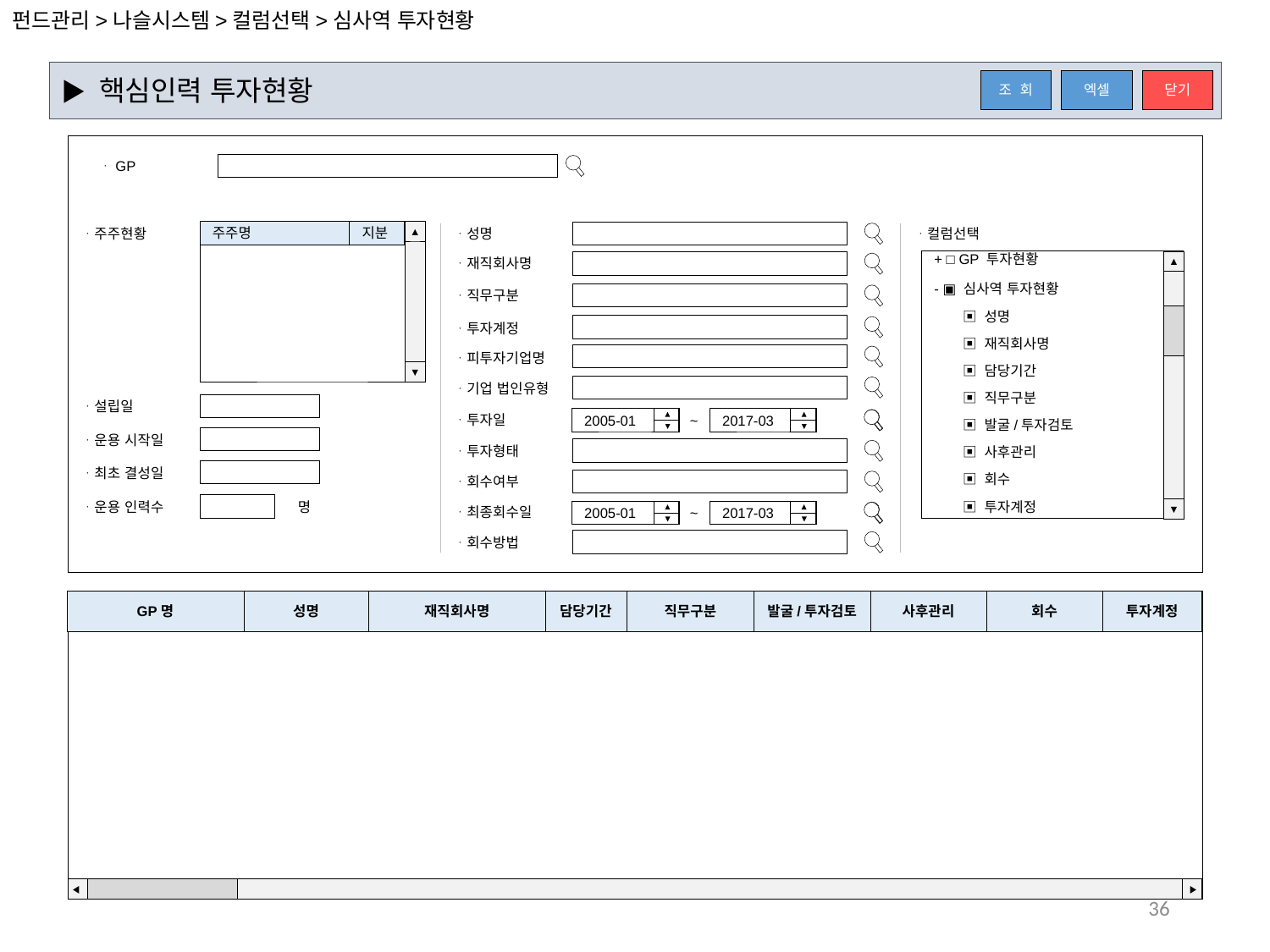

펀드관리>나슬시스템>컬럼선택>심사역 투자현황
▶ 핵심인력 투자현황
엑셀
닫기
조  회

ᆞGP

ᆞ주주현황
ᆞ성명
ᆞ컬럼선택
▲
주주명
지분

+ □ GP 투자현황
ᆞ재직회사명

▲

- ▣ 심사역 투자현황
ᆞ직무구분

▣ 성명
ᆞ투자계정

▣ 재직회사명
ᆞ피투자기업명

▣ 담당기간
▼
ᆞ기업 법인유형

▣ 직무구분
ᆞ설립일

ᆞ투자일
~
2005-01

2017-03

▣ 발굴/투자검토
ᆞ운용 시작일

ᆞ투자형태
▣ 사후관리

ᆞ최초 결성일

▣ 회수
ᆞ회수여부

▣ 투자계정
ᆞ운용 인력수

명
▼
ᆞ최종회수일
~
2005-01

2017-03

ᆞ회수방법

GP명
성명
재직회사명
담당기간
직무구분
발굴/투자검토
사후관리
회수
투자계정

◀

▶
36